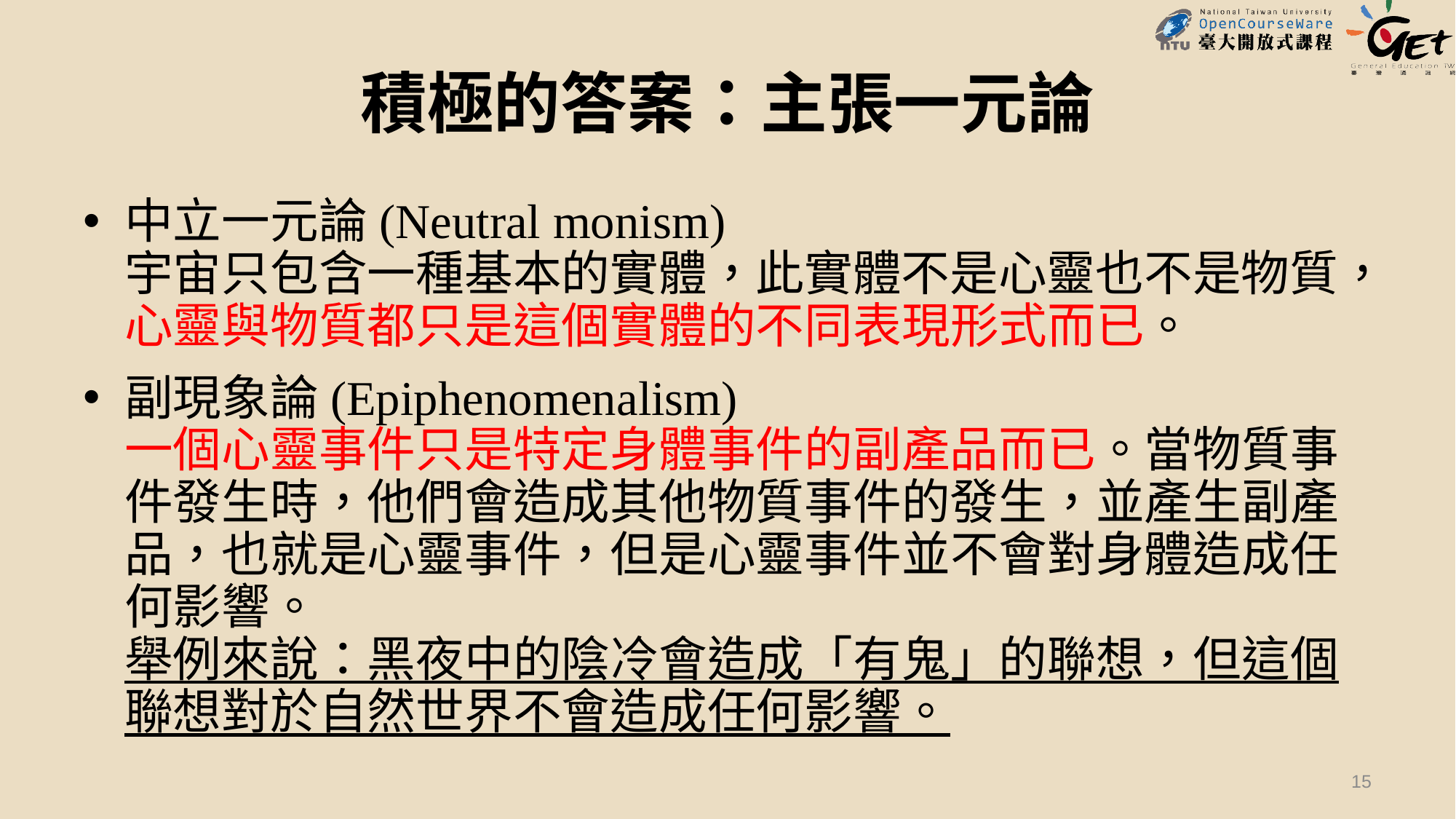

# 積極的答案：主張一元論
中立一元論(Neutral monism)
宇宙只包含一種基本的實體，此實體不是心靈也不是物質，心靈與物質都只是這個實體的不同表現形式而已。
副現象論(Epiphenomenalism)
一個心靈事件只是特定身體事件的副產品而已。當物質事件發生時，他們會造成其他物質事件的發生，並產生副產品，也就是心靈事件，但是心靈事件並不會對身體造成任何影響。
舉例來說：黑夜中的陰冷會造成「有鬼」的聯想，但這個聯想對於自然世界不會造成任何影響。
15